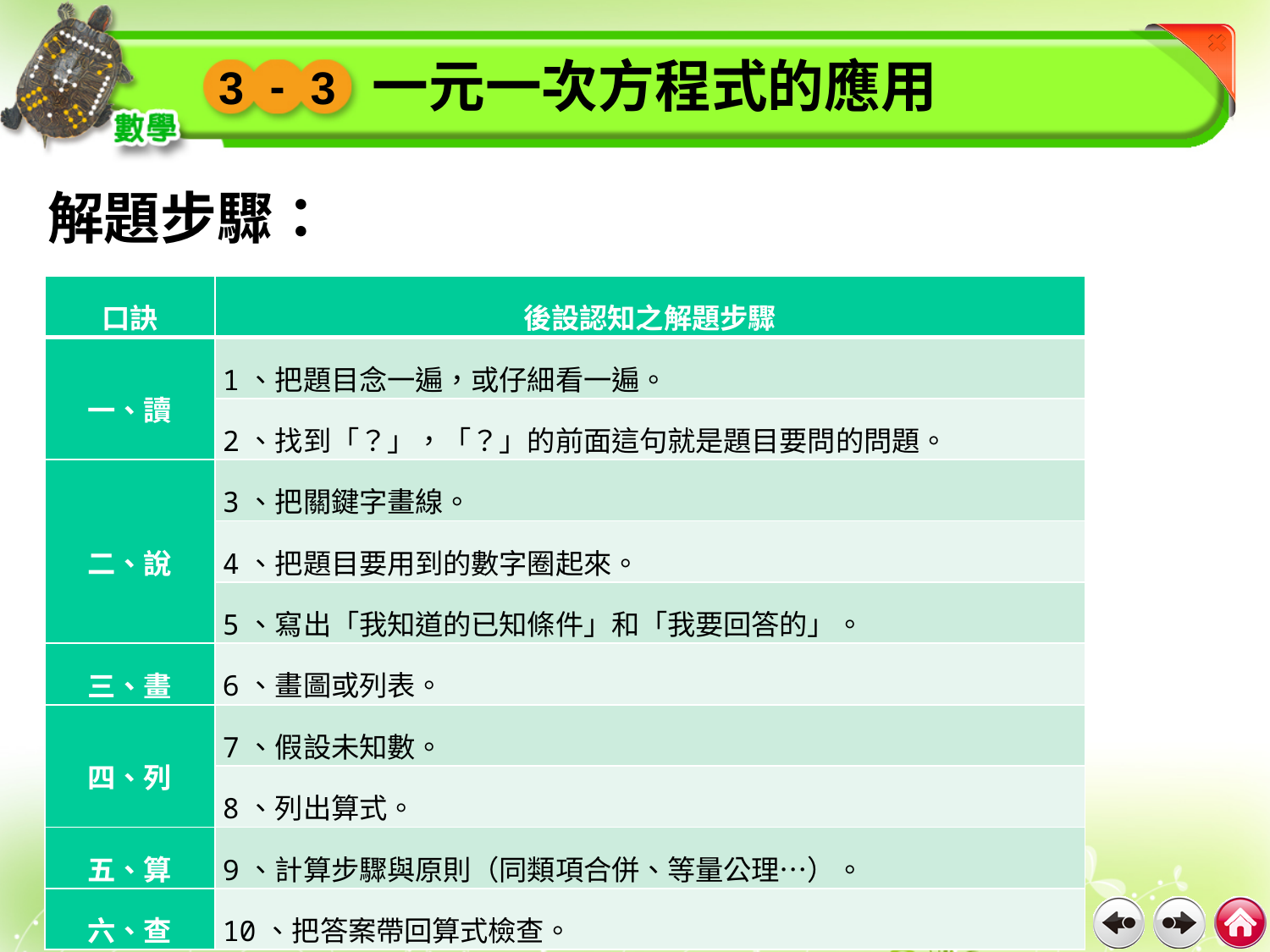

一元一次方程式的應用
-
3
3
# 解題步驟：
| 口訣 | 後設認知之解題步驟 |
| --- | --- |
| 一、讀 | 1、把題目念一遍，或仔細看一遍。 |
|  | 2、找到「？」，「？」的前面這句就是題目要問的問題。 |
| 二、說 | 3、把關鍵字畫線。 |
|  | 4、把題目要用到的數字圈起來。 |
|  | 5、寫出「我知道的已知條件」和「我要回答的」。 |
| 三、畫 | 6、畫圖或列表。 |
| 四、列 | 7、假設未知數。 |
|  | 8、列出算式。 |
| 五、算 | 9、計算步驟與原則（同類項合併、等量公理…）。 |
| 六、查 | 10、把答案帶回算式檢查。 |